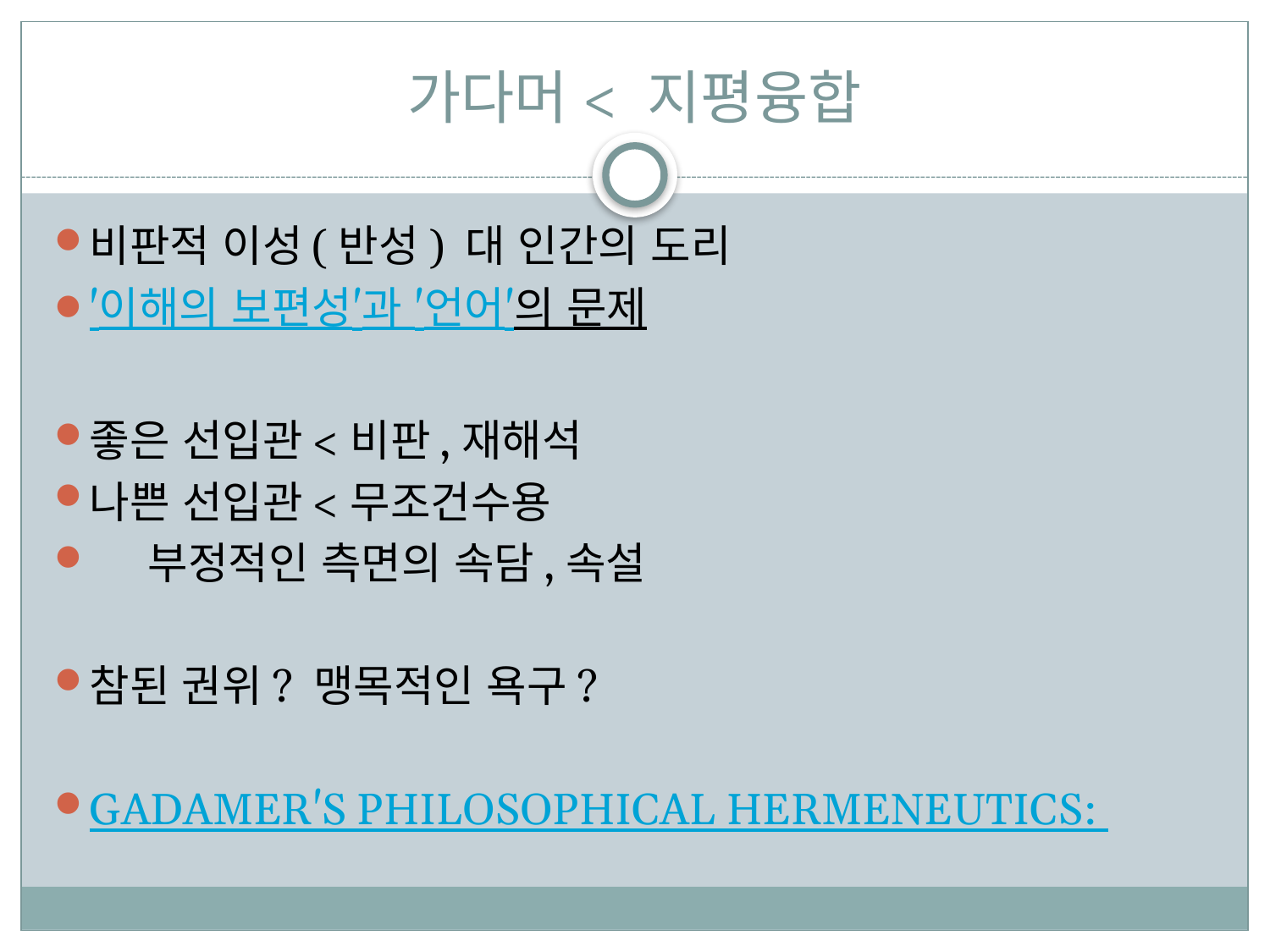

# 가다머< 지평융합
비판적 이성(반성) 대 인간의 도리
'이해의 보편성'과 '언어'의 문제

좋은 선입관<비판,재해석
나쁜 선입관<무조건수용
    부정적인 측면의 속담,속설

참된 권위? 맹목적인 욕구?

GADAMER'S PHILOSOPHICAL HERMENEUTICS: